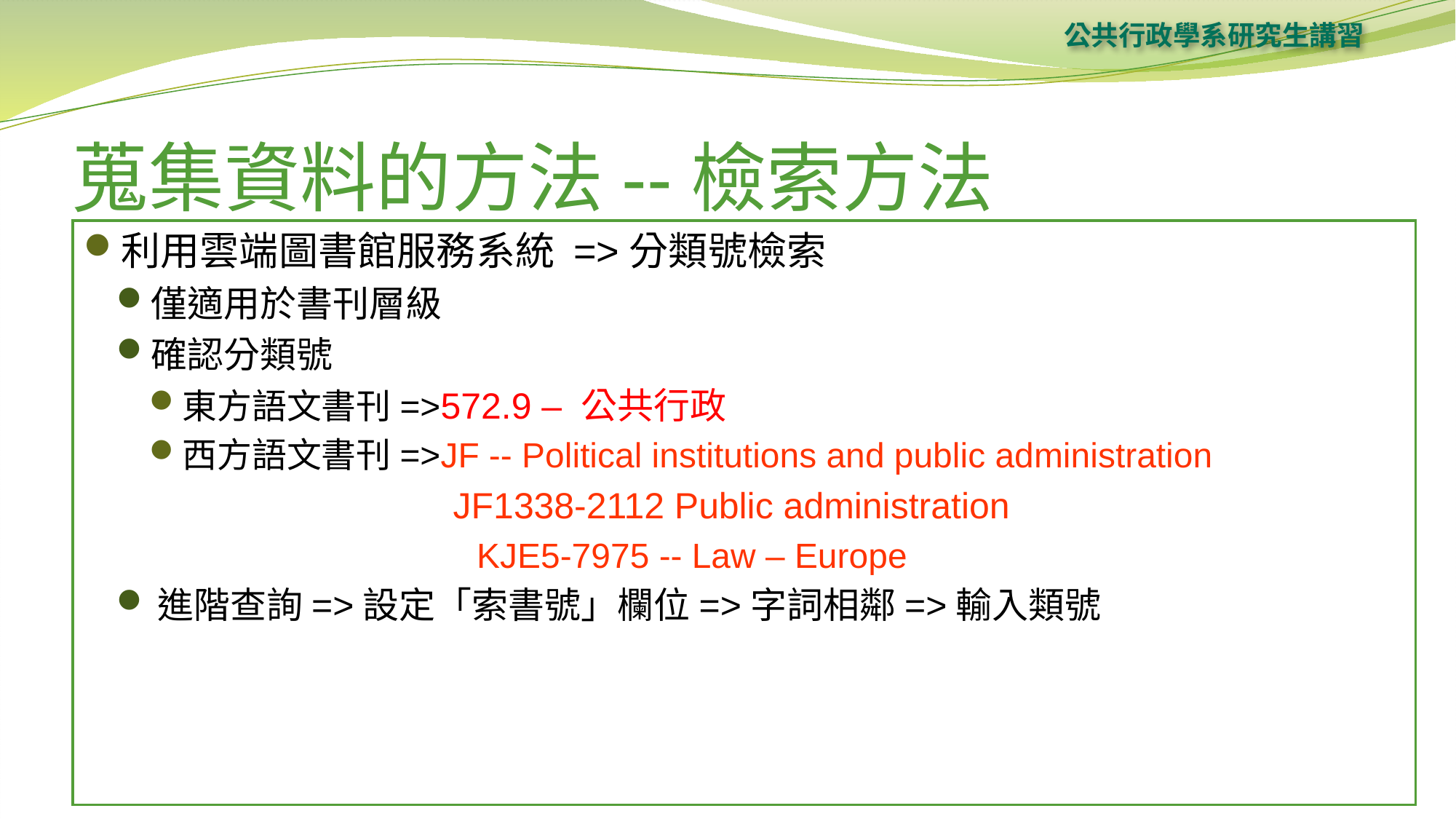

公共行政學系研究生講習
# 蒐集資料的方法--檢索方法
利用雲端圖書館服務系統 =>分類號檢索
僅適用於書刊層級
確認分類號
東方語文書刊=>572.9 – 公共行政
西方語文書刊=>JF -- Political institutions and public administration
                 JF1338-2112 Public administration
                                  KJE5-7975 -- Law – Europe
進階查詢=>設定「索書號」欄位=>字詞相鄰=>輸入類號